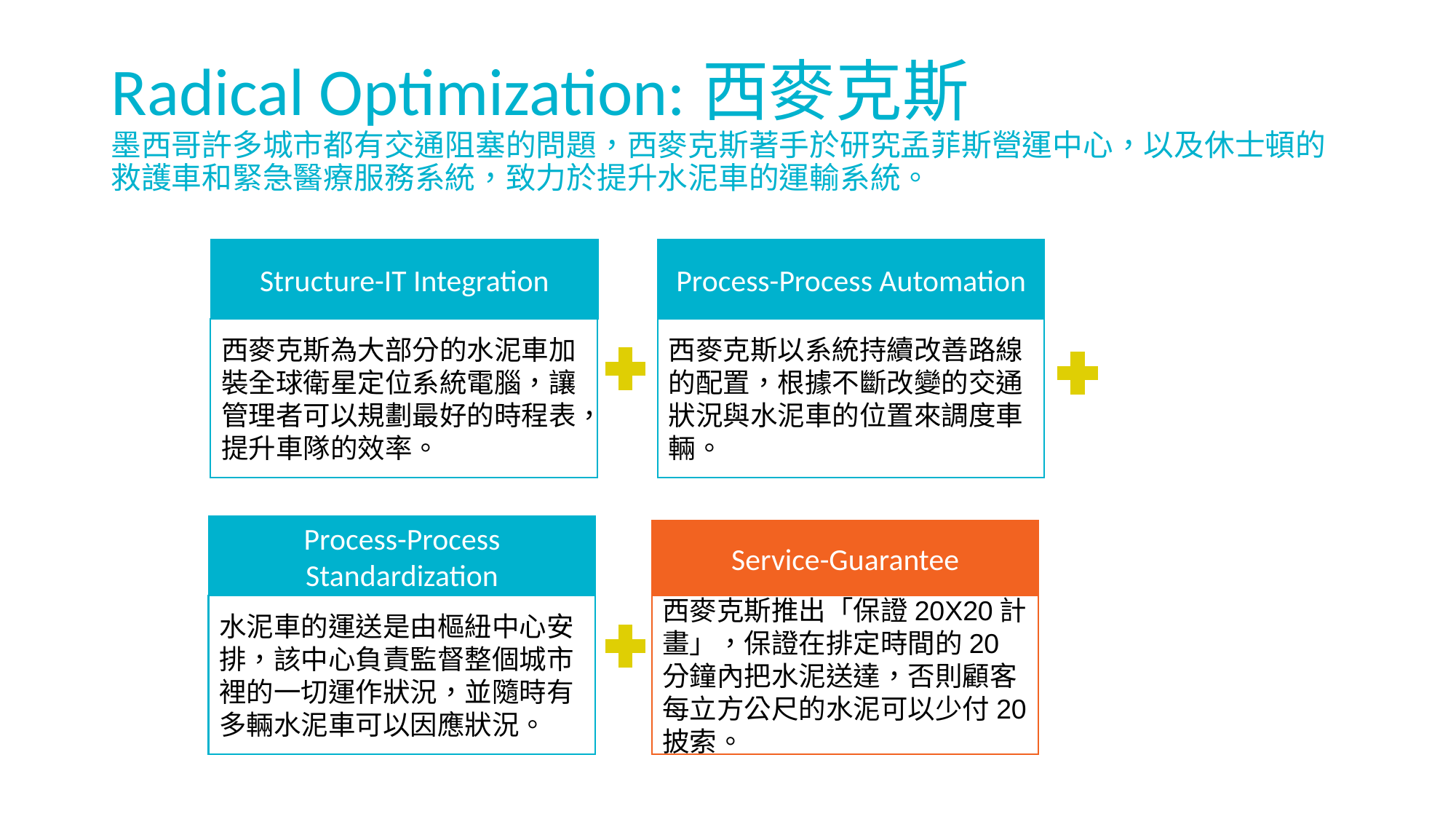

# Radical Optimization:西麥克斯 墨西哥許多城市都有交通阻塞的問題，西麥克斯著手於研究孟菲斯營運中心，以及休士頓的救護車和緊急醫療服務系統，致力於提升水泥車的運輸系統。
Structure-IT Integration
Process-Process Automation
西麥克斯以系統持續改善路線的配置，根據不斷改變的交通狀況與水泥車的位置來調度車輛。
西麥克斯為大部分的水泥車加裝全球衛星定位系統電腦，讓管理者可以規劃最好的時程表，提升車隊的效率。

Process-Process Standardization
Service-Guarantee
水泥車的運送是由樞紐中心安排，該中心負責監督整個城市裡的一切運作狀況，並隨時有多輛水泥車可以因應狀況。
西麥克斯推出「保證20X20計畫」，保證在排定時間的20分鐘內把水泥送達，否則顧客每立方公尺的水泥可以少付20披索。